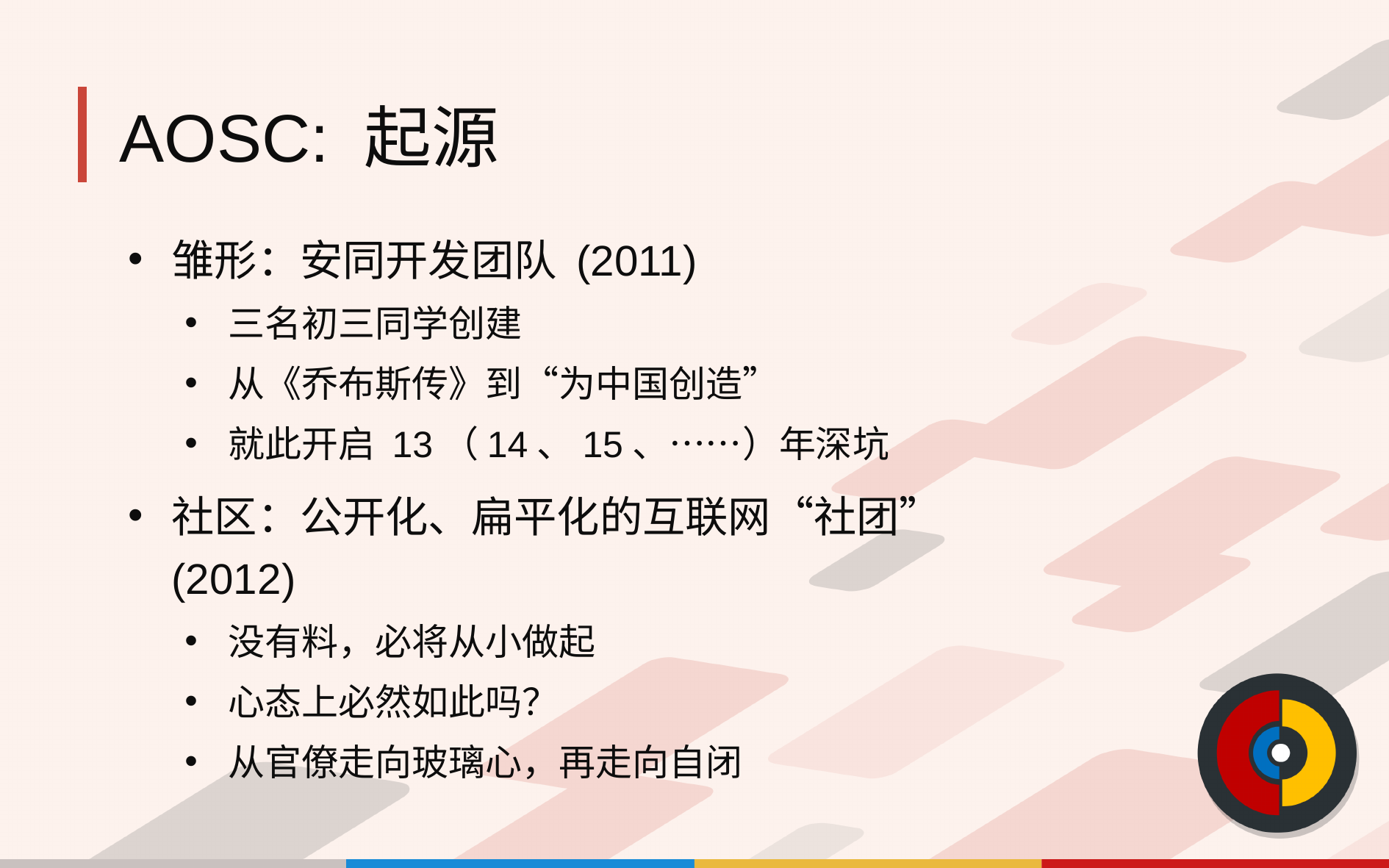

# AOSC: 起源
雏形：安同开发团队 (2011)
三名初三同学创建
从《乔布斯传》到“为中国创造”
就此开启 13（14、15、……）年深坑
社区：公开化、扁平化的互联网“社团” (2012)
没有料，必将从小做起
心态上必然如此吗？
从官僚走向玻璃心，再走向自闭